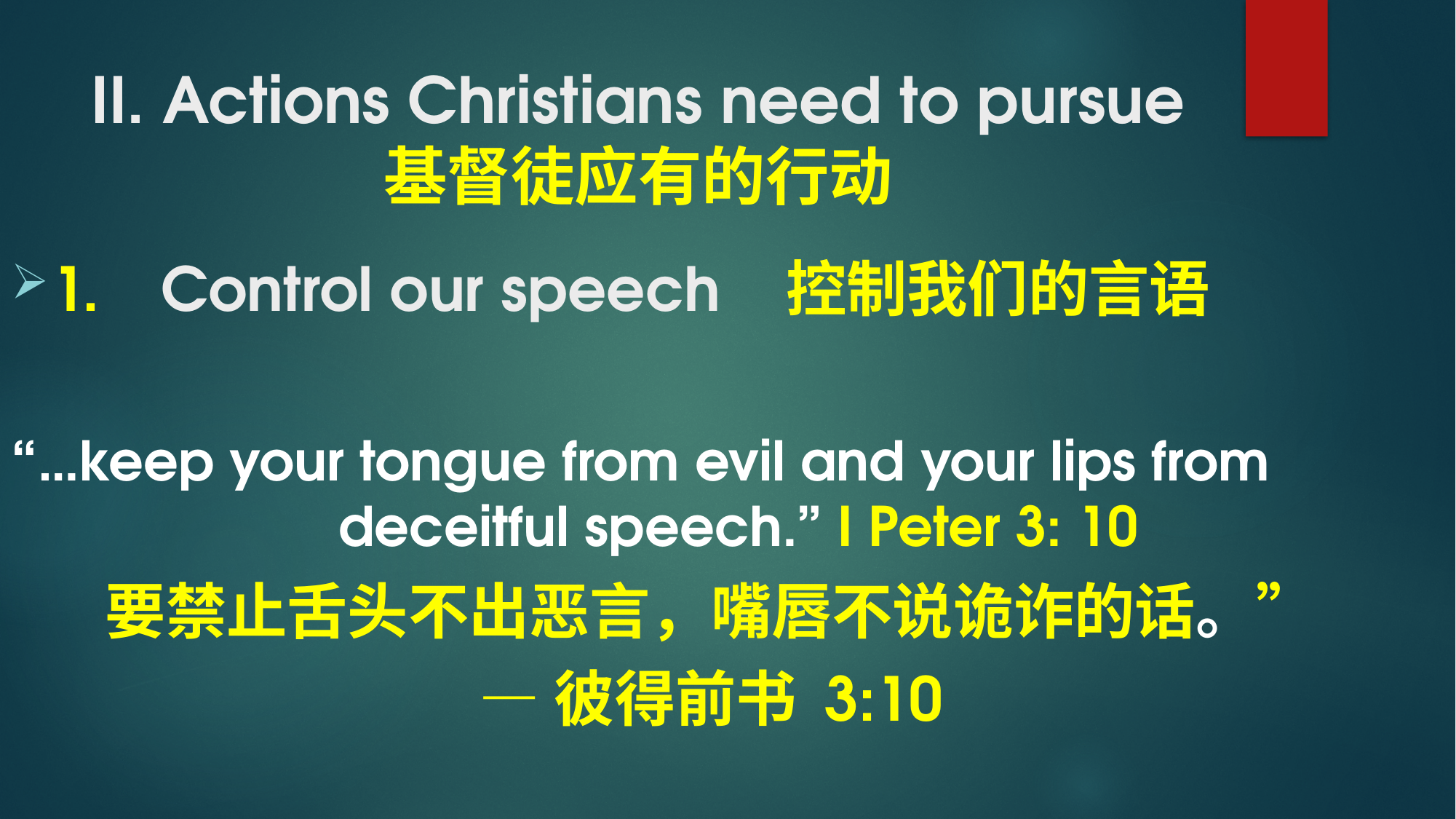

# II. Actions Christians need to pursue 基督徒应有的行动
1. 	Control our speech   控制我们的言语

“…keep your tongue from evil and your lips from 				deceitful speech.” I Peter 3: 10
要禁止舌头不出恶言，嘴唇不说诡诈的话。”
—彼得前书 3:10